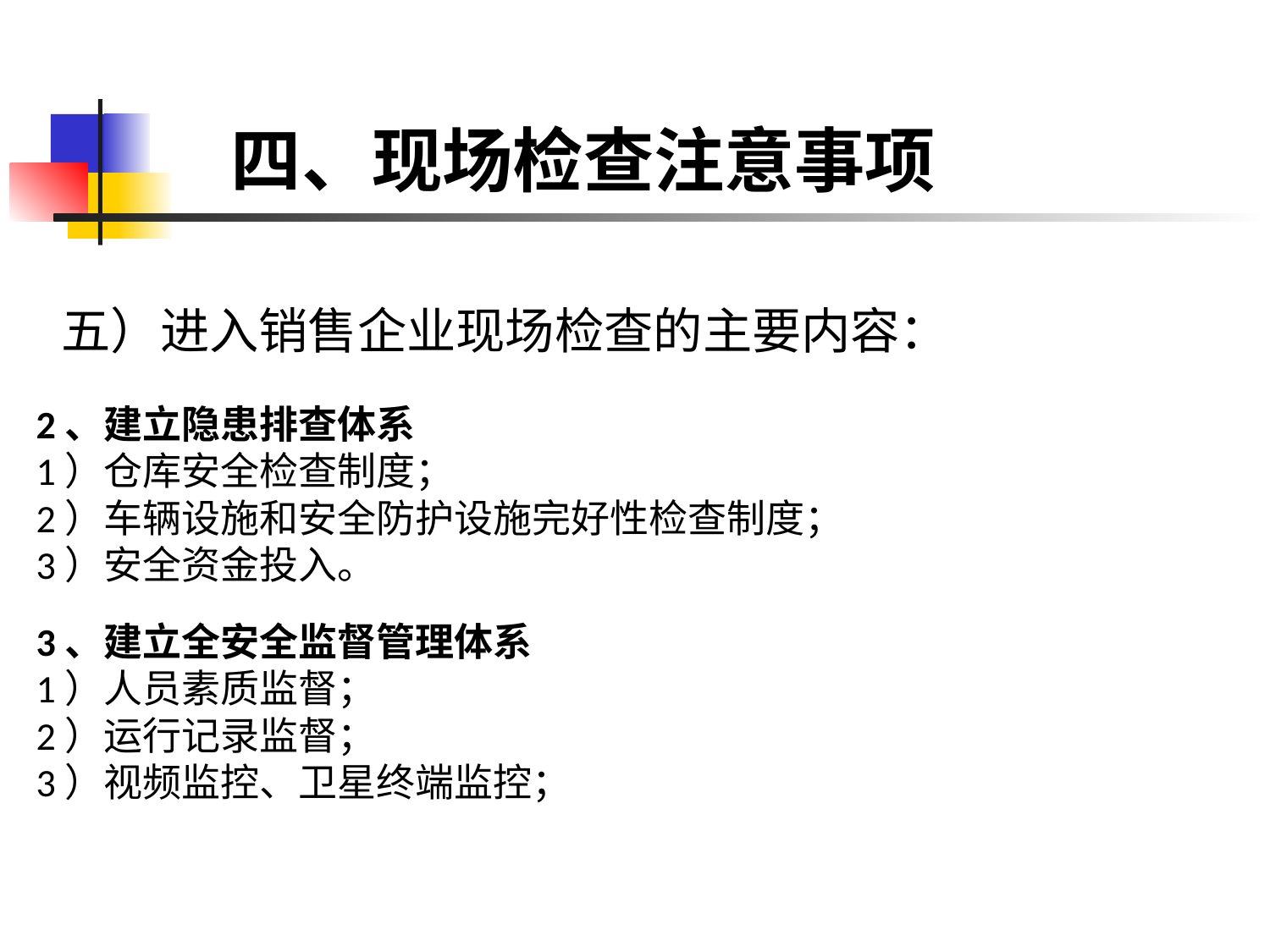

# 四、现场检查注意事项

五）进入销售企业现场检查的主要内容：
2、建立隐患排查体系
1）仓库安全检查制度；
2）车辆设施和安全防护设施完好性检查制度；
3）安全资金投入。
3、建立全安全监督管理体系
1）人员素质监督；
2）运行记录监督；
3）视频监控、卫星终端监控；